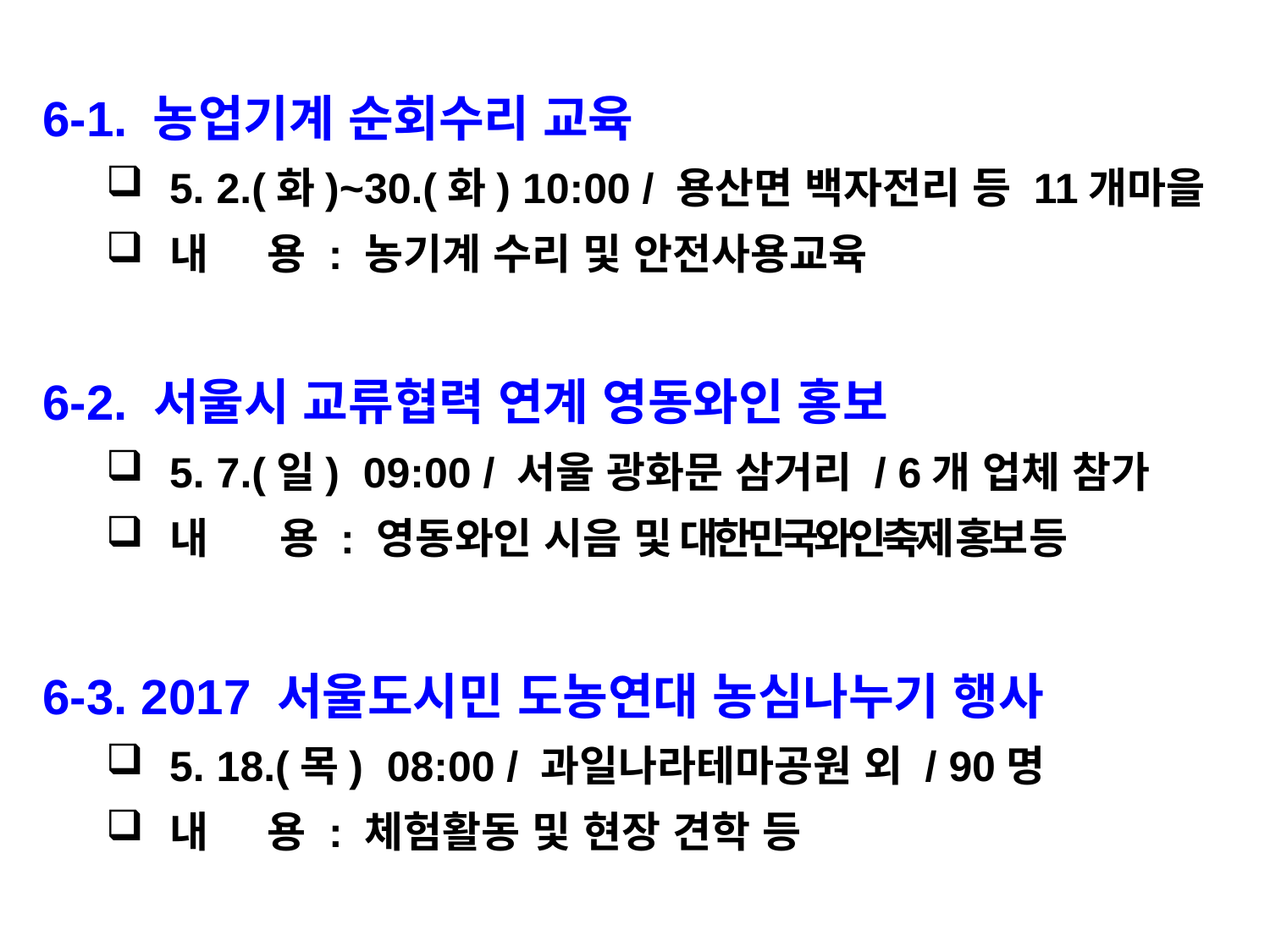

6-1. 농업기계 순회수리 교육
5. 2.(화)~30.(화) 10:00 / 용산면 백자전리 등 11개마을
내     용 : 농기계 수리 및 안전사용교육
6-2. 서울시 교류협력 연계 영동와인 홍보
5. 7.(일)  09:00 / 서울 광화문 삼거리 / 6개 업체 참가
내      용 : 영동와인 시음 및 대한민국와인축제 홍보 등

6-3. 2017 서울도시민 도농연대 농심나누기 행사
5. 18.(목)  08:00 / 과일나라테마공원 외 / 90명
내     용 : 체험활동 및 현장 견학 등